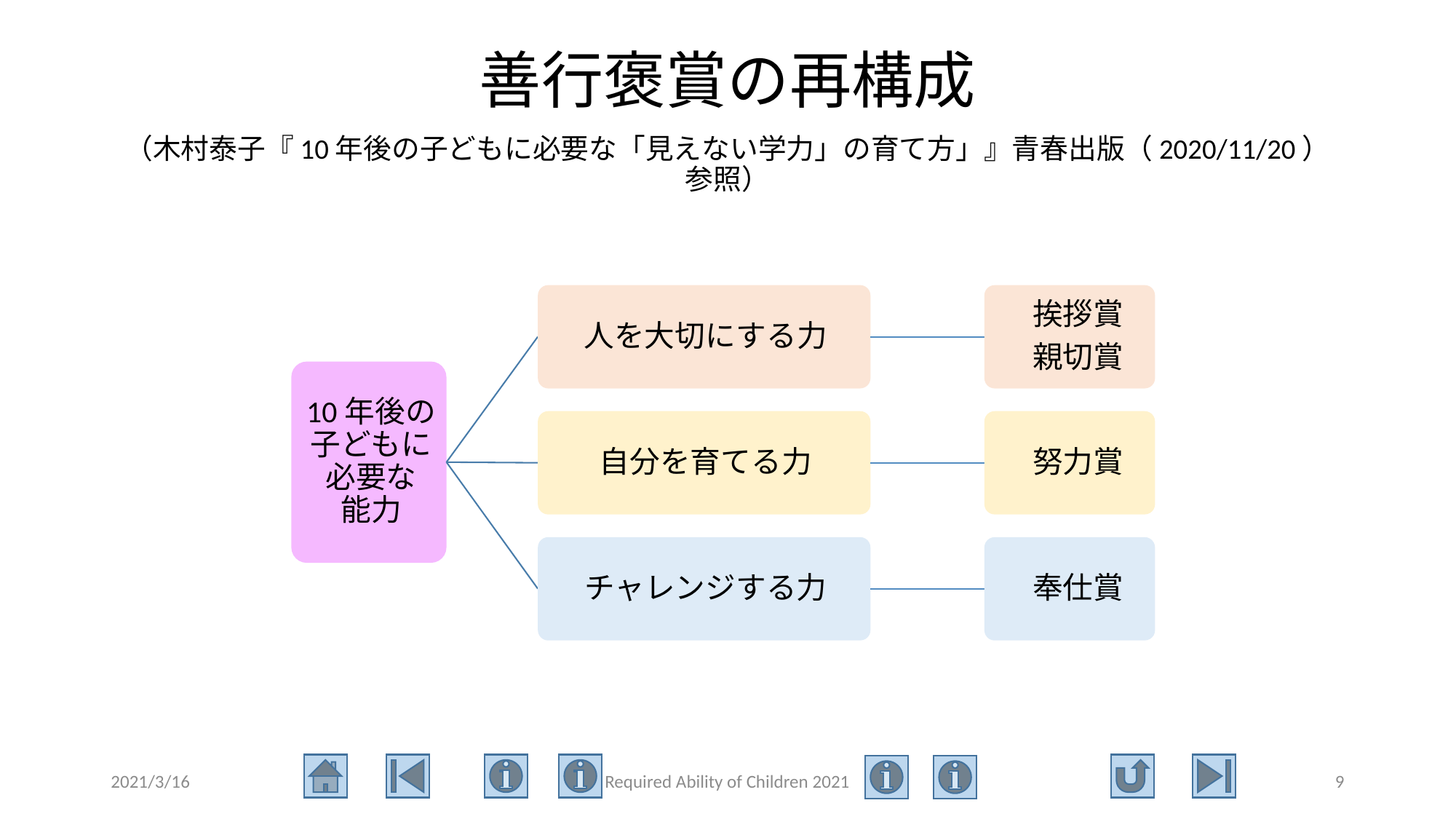

# 善行褒賞の再構成 （木村泰子『10年後の子どもに必要な「見えない学力」の育て方」』青春出版（2020/11/20）参照）
10年後の
子どもに
必要な
能力

人を大切にする力

 挨拶賞
 親切賞

自分を育てる力

 努力賞

チャレンジする力

 奉仕賞
2021/3/16
Required Ability of Children 2021
9